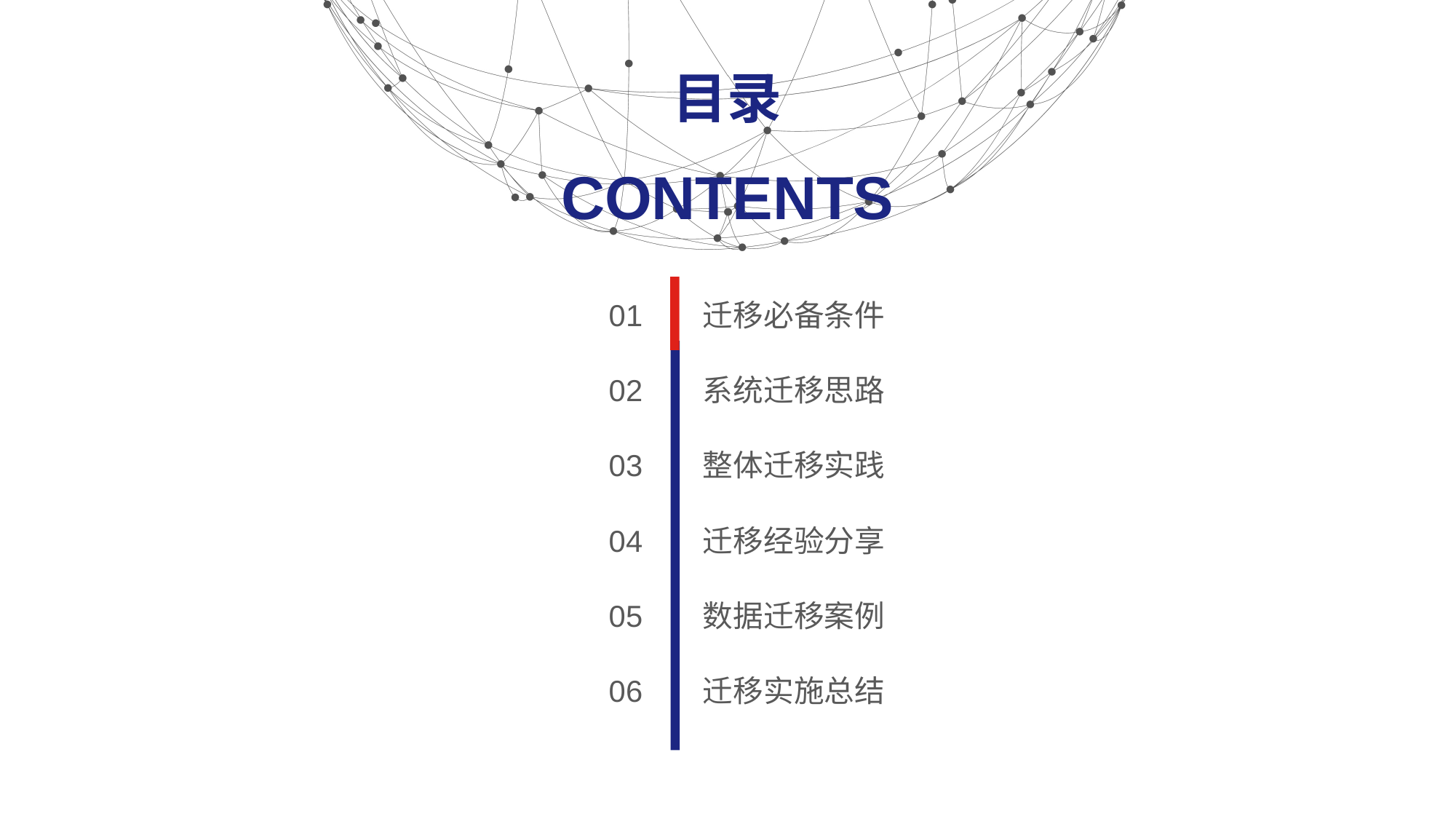

目录
CONTENTS
迁移必备条件
01

系统迁移思路
02
03
整体迁移实践
04
迁移经验分享

05
数据迁移案例
迁移实施总结
06